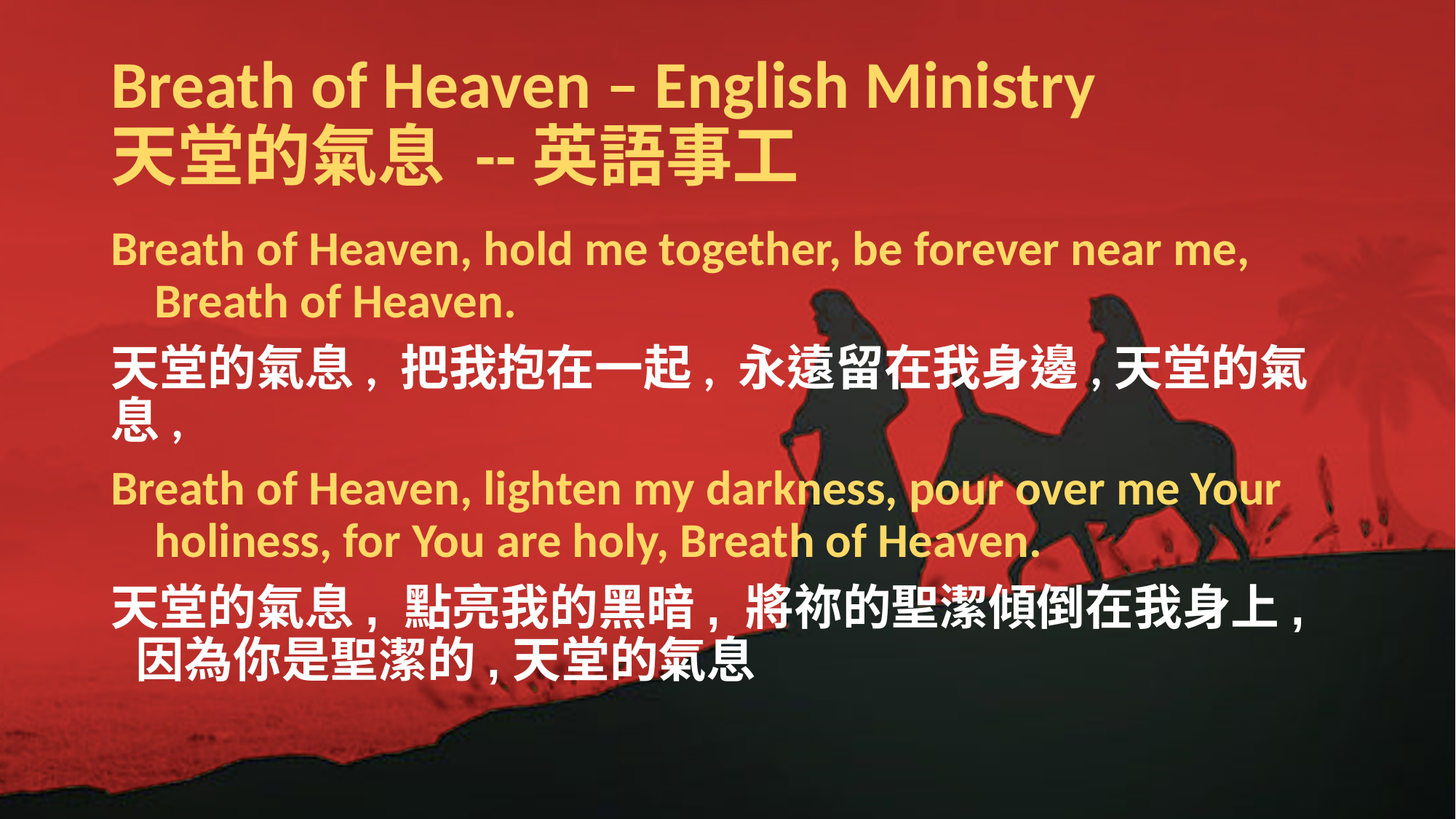

# Breath of Heaven – English Ministry 天堂的氣息 --英語事工
Breath of Heaven, hold me together, be forever near me,
    Breath of Heaven.
天堂的氣息, 把我抱在一起, 永遠留在我身邊,天堂的氣息,
Breath of Heaven, lighten my darkness, pour over me Your
    holiness, for You are holy, Breath of Heaven.
天堂的氣息, 點亮我的黑暗, 將祢的聖潔傾倒在我身上,
 因為你是聖潔的,天堂的氣息